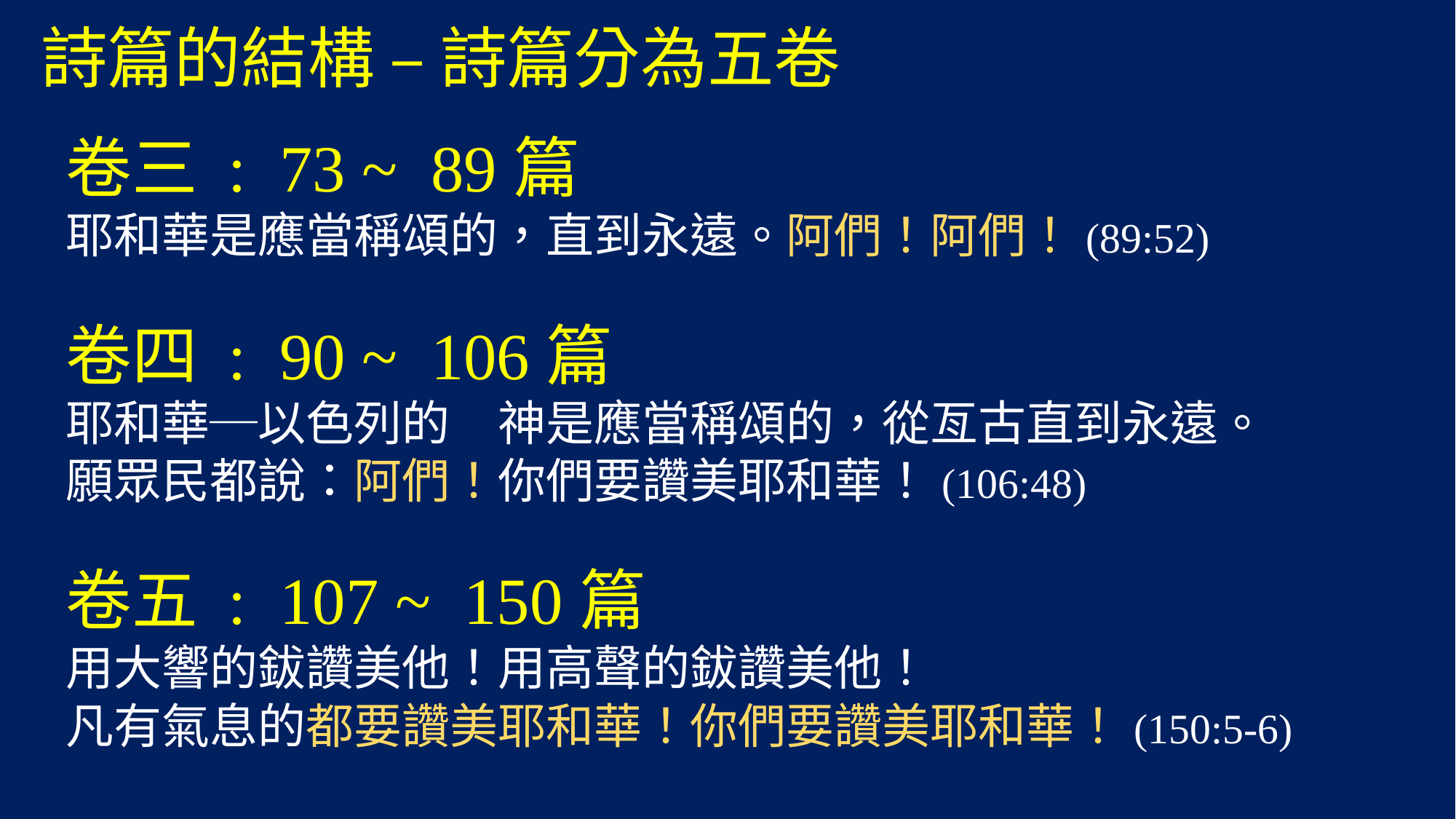

# 詩篇的結構 – 詩篇分為五卷
卷三 :  73 ~  89篇
耶和華是應當稱頌的，直到永遠。阿們！阿們！(89:52)

卷四 :  90 ~  106篇
耶和華─以色列的　神是應當稱頌的，從亙古直到永遠。願眾民都說：阿們！你們要讚美耶和華！(106:48)

卷五 :  107 ~  150篇
用大響的鈸讚美他！用高聲的鈸讚美他！
凡有氣息的都要讚美耶和華！你們要讚美耶和華！(150:5-6)